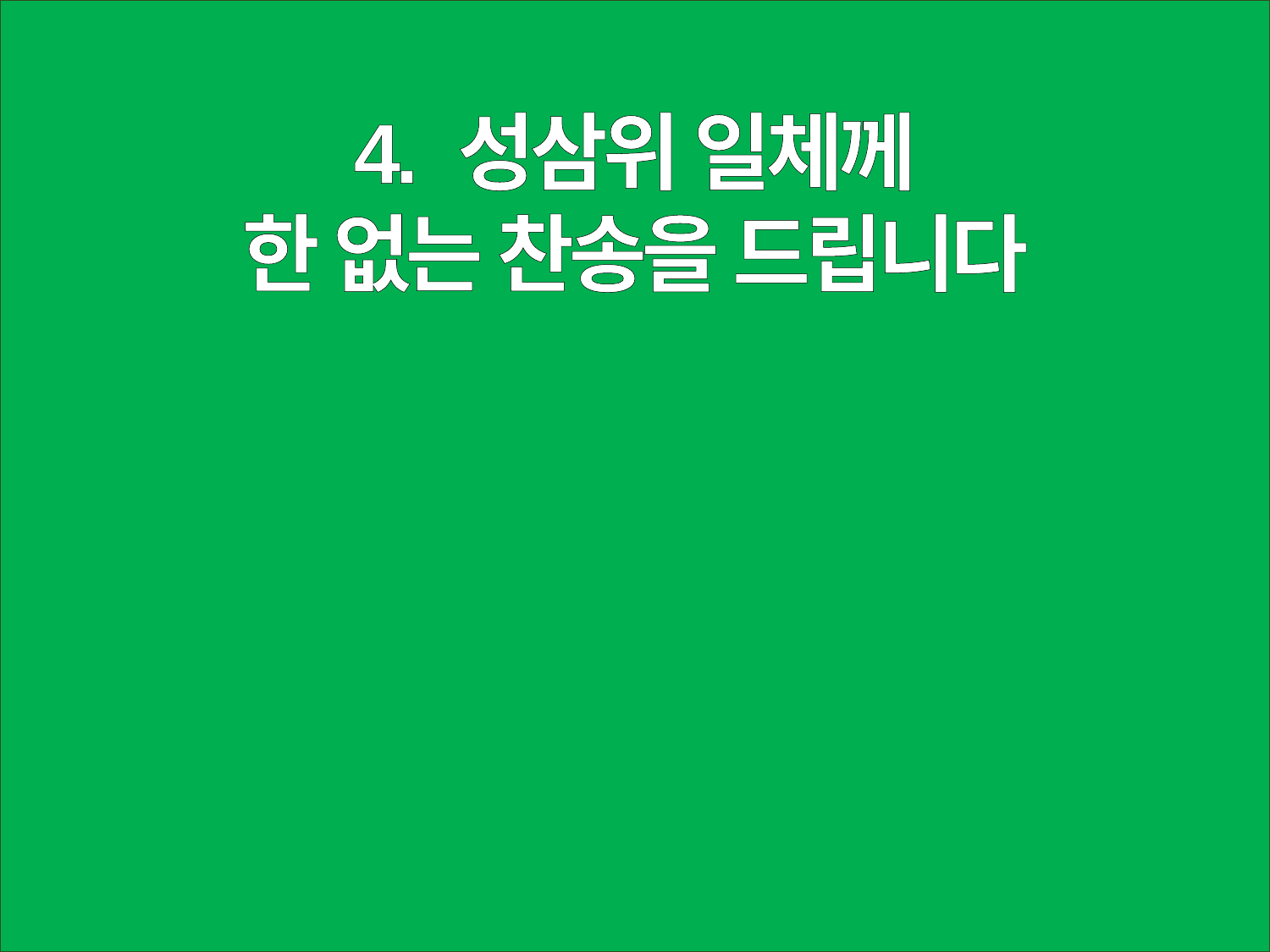

4. 성삼위 일체께
한 없는 찬송을 드립니다